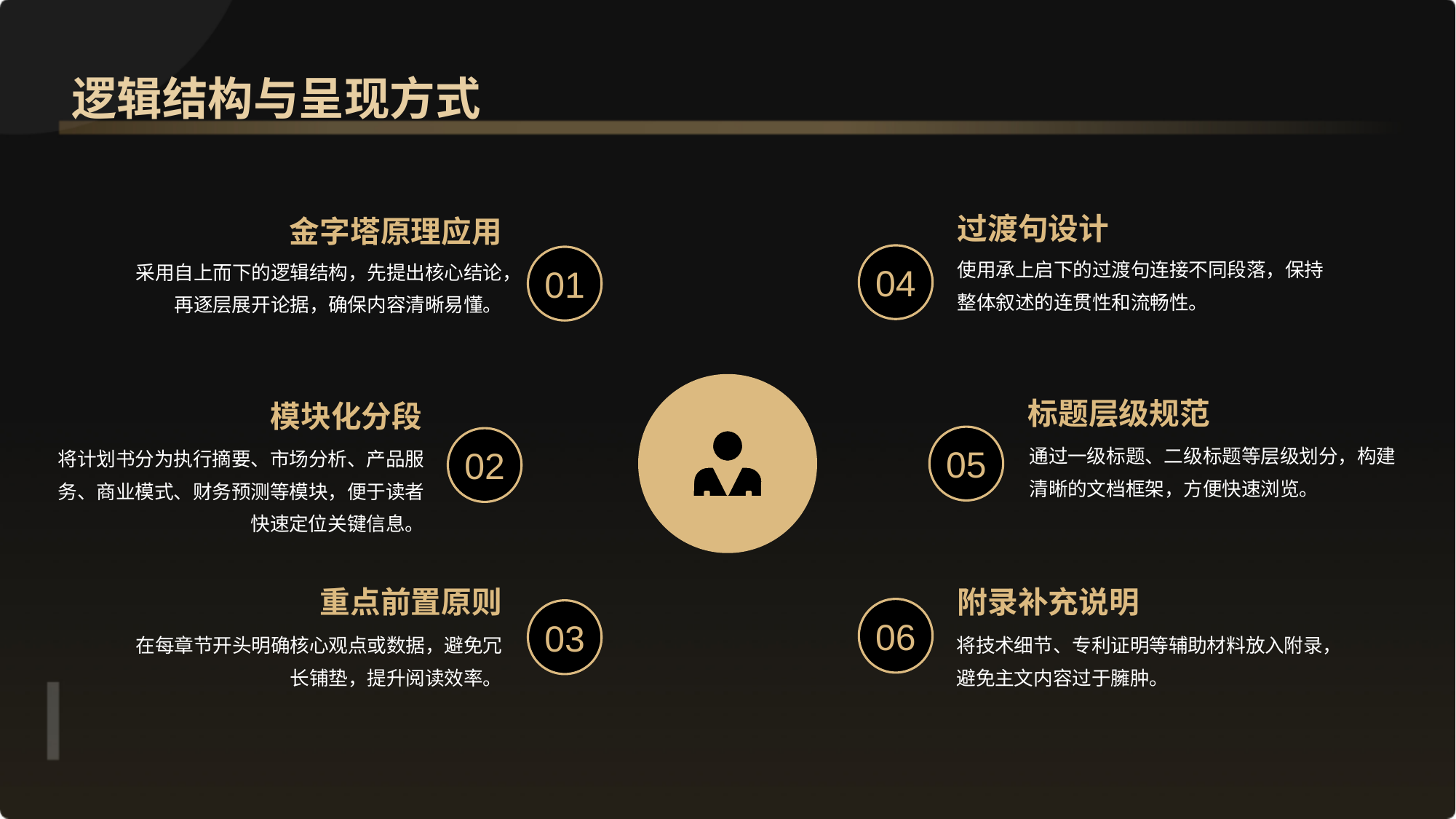

逻辑结构与呈现方式
过渡句设计
金字塔原理应用
使用承上启下的过渡句连接不同段落，保持整体叙述的连贯性和流畅性。

采用自上而下的逻辑结构，先提出核心结论，再逐层展开论据，确保内容清晰易懂。
04
01

标题层级规范
模块化分段

通过一级标题、二级标题等层级划分，构建清晰的文档框架，方便快速浏览。
将计划书分为执行摘要、市场分析、产品服务、商业模式、财务预测等模块，便于读者快速定位关键信息。
05
02
重点前置原则
附录补充说明

06
03
在每章节开头明确核心观点或数据，避免冗长铺垫，提升阅读效率。
将技术细节、专利证明等辅助材料放入附录，避免主文内容过于臃肿。